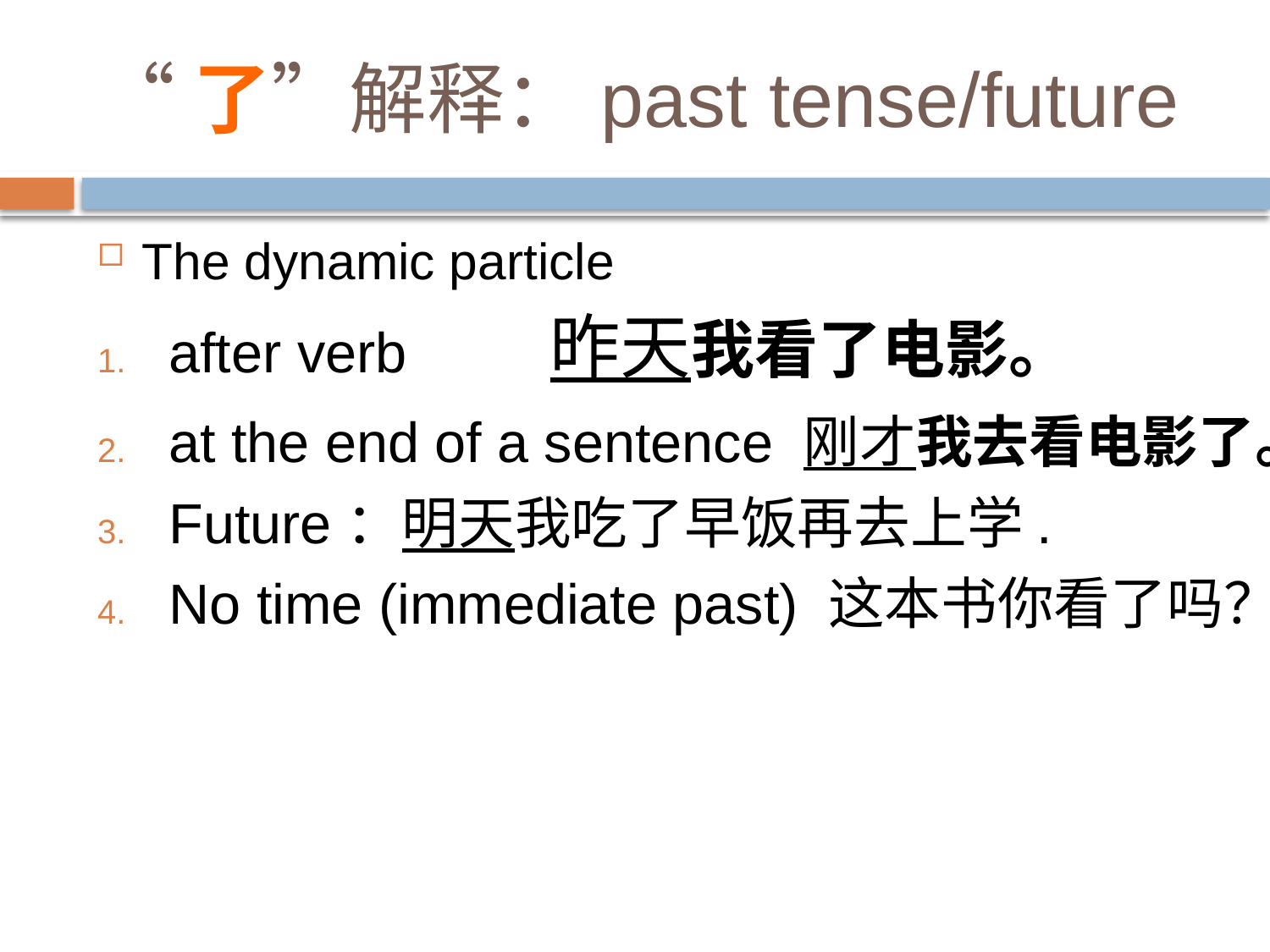

# “了”解释：past tense/future
The dynamic particle
after verb 	昨天我看了电影。
at the end of a sentence 刚才我去看电影了。
Future：明天我吃了早饭再去上学.
No time (immediate past) 这本书你看了吗？